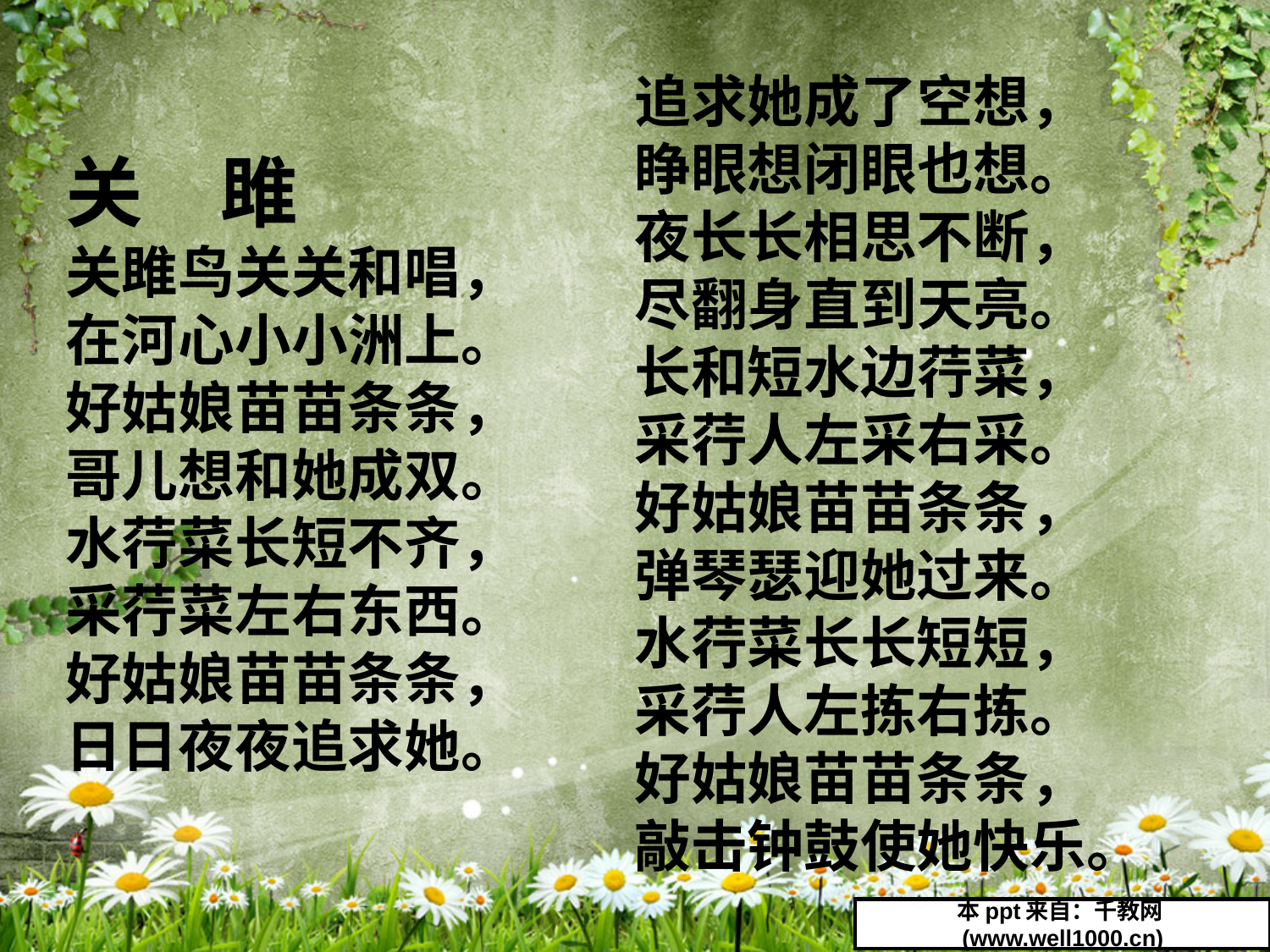

追求她成了空想，
睁眼想闭眼也想。
夜长长相思不断，
尽翻身直到天亮。
长和短水边荇菜，
采荇人左采右采。
好姑娘苗苗条条，
弹琴瑟迎她过来。
水荇菜长长短短，
采荇人左拣右拣。
好姑娘苗苗条条，
敲击钟鼓使她快乐。

关　雎
关雎鸟关关和唱，
在河心小小洲上。
好姑娘苗苗条条，
哥儿想和她成双。
水荇菜长短不齐，
采荇菜左右东西。
好姑娘苗苗条条，
日日夜夜追求她。
本ppt来自：千教网(www.well1000.cn)